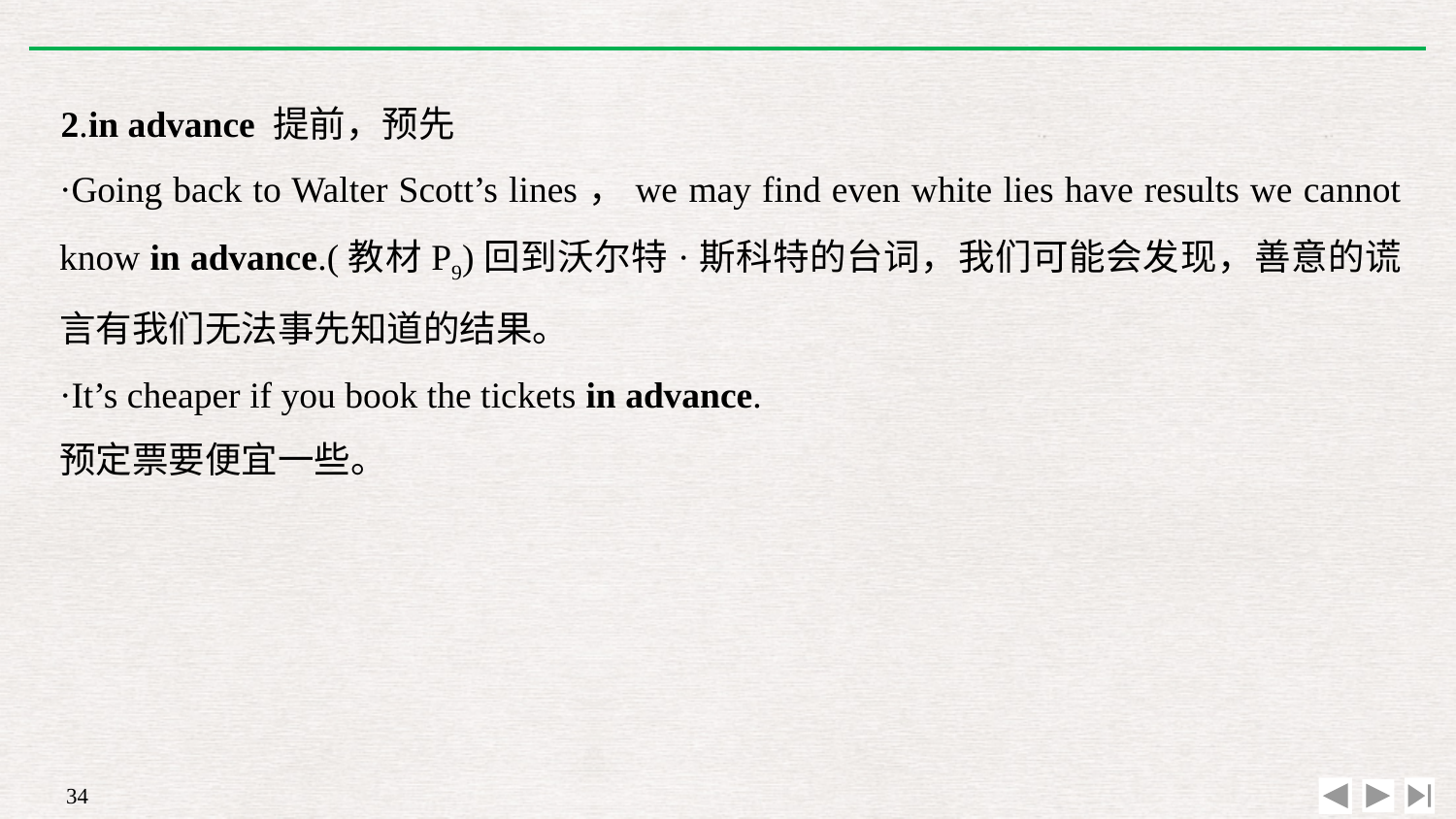

2.in advance 提前，预先
·Going back to Walter Scott’s lines，we may find even white lies have results we cannot know in advance.(教材P9)回到沃尔特·斯科特的台词，我们可能会发现，善意的谎言有我们无法事先知道的结果。
·It’s cheaper if you book the tickets in advance.
预定票要便宜一些。